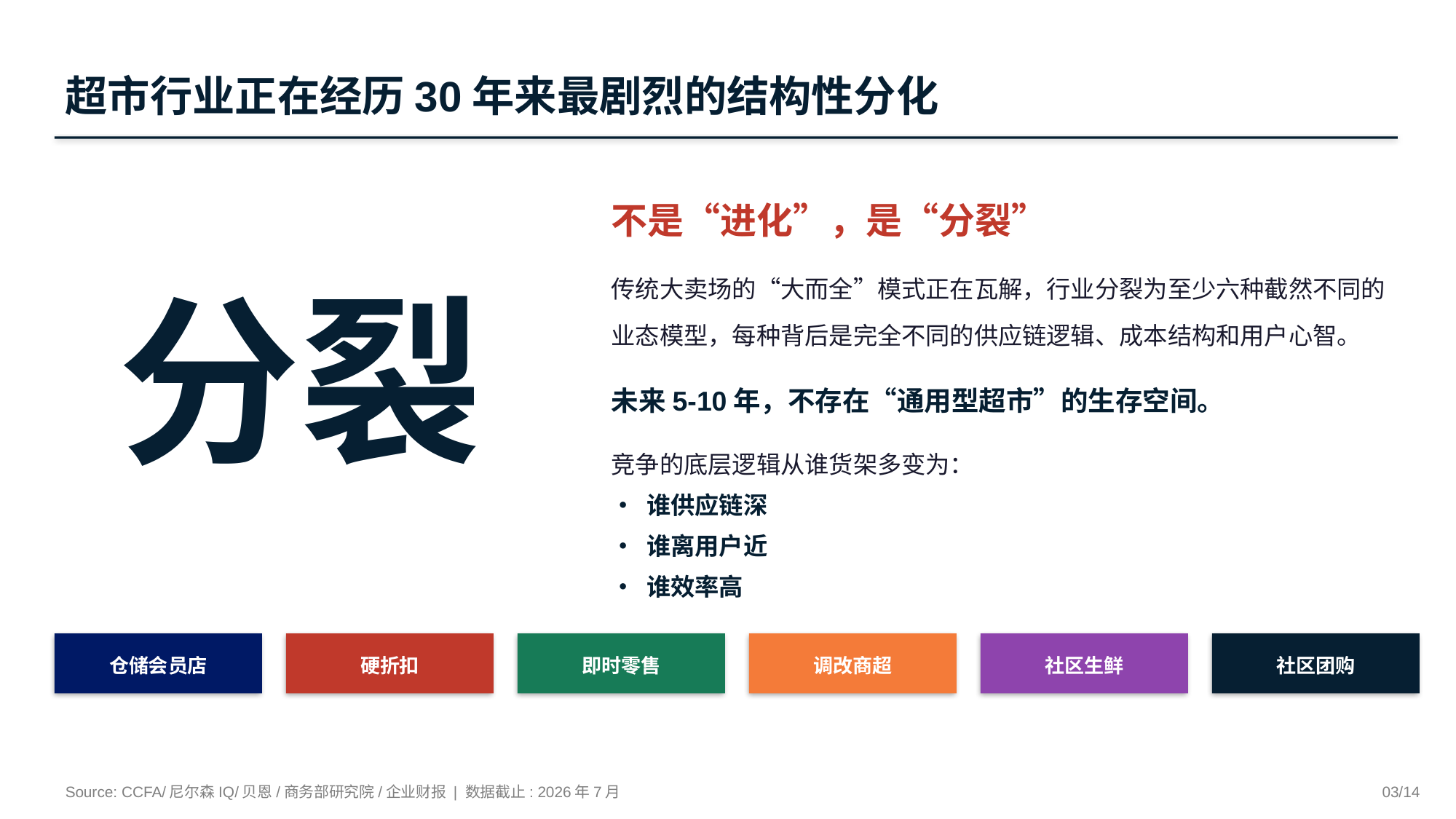

超市行业正在经历30年来最剧烈的结构性分化

分裂
不是“进化”，是“分裂”
传统大卖场的“大而全”模式正在瓦解，行业分裂为至少六种截然不同的业态模型，每种背后是完全不同的供应链逻辑、成本结构和用户心智。
未来5-10年，不存在“通用型超市”的生存空间。
竞争的底层逻辑从谁货架多变为：
• 谁供应链深
• 谁离用户近
• 谁效率高

仓储会员店
硬折扣
即时零售
调改商超
社区生鲜
社区团购
Source: CCFA/尼尔森IQ/贝恩/商务部研究院/企业财报 | 数据截止: 2026年7月
03/14